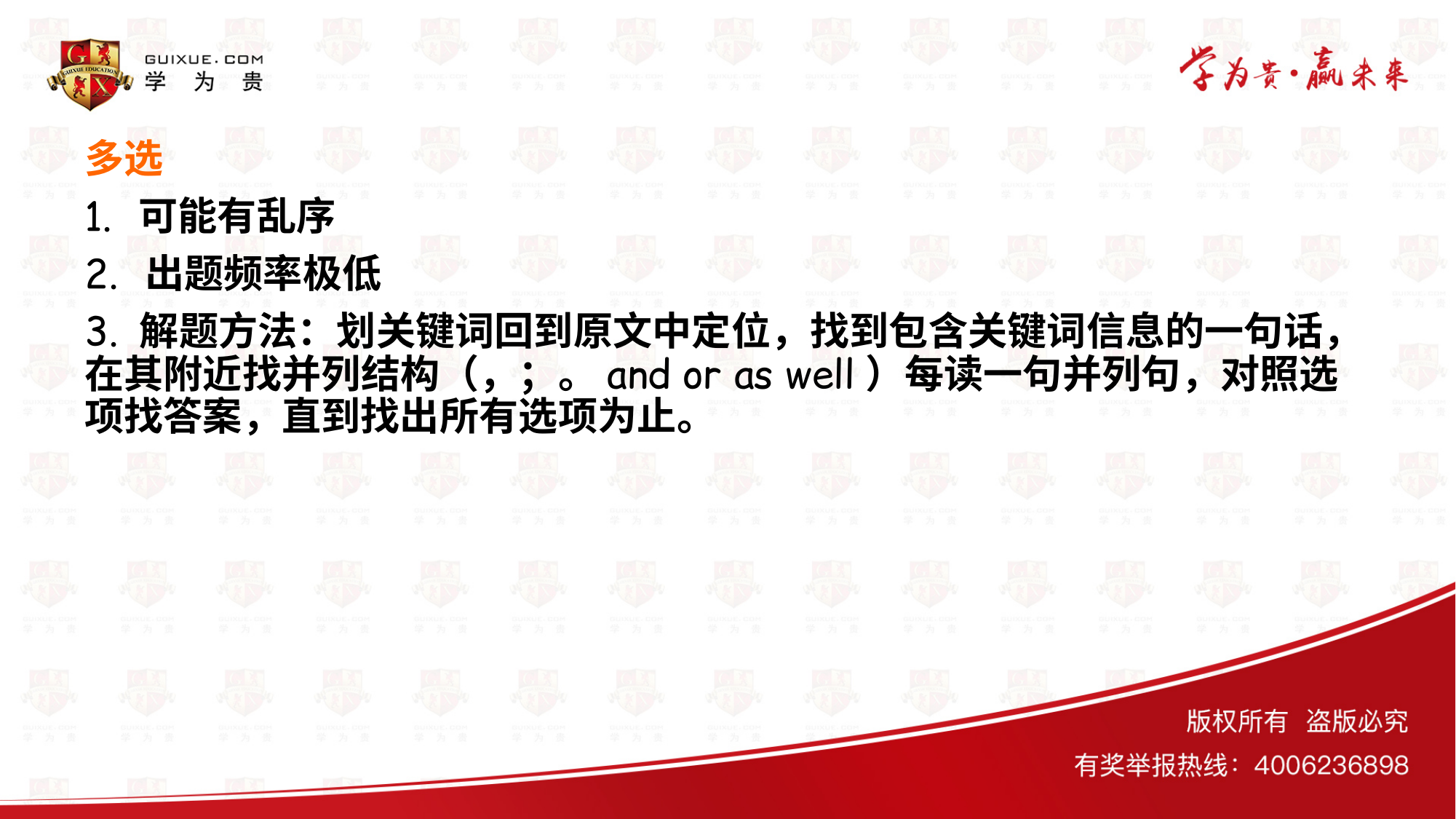

# 多选
1. 可能有乱序
2. 出题频率极低
3. 解题方法：划关键词回到原文中定位，找到包含关键词信息的一句话，在其附近找并列结构（，；。and or as well）每读一句并列句，对照选项找答案，直到找出所有选项为止。